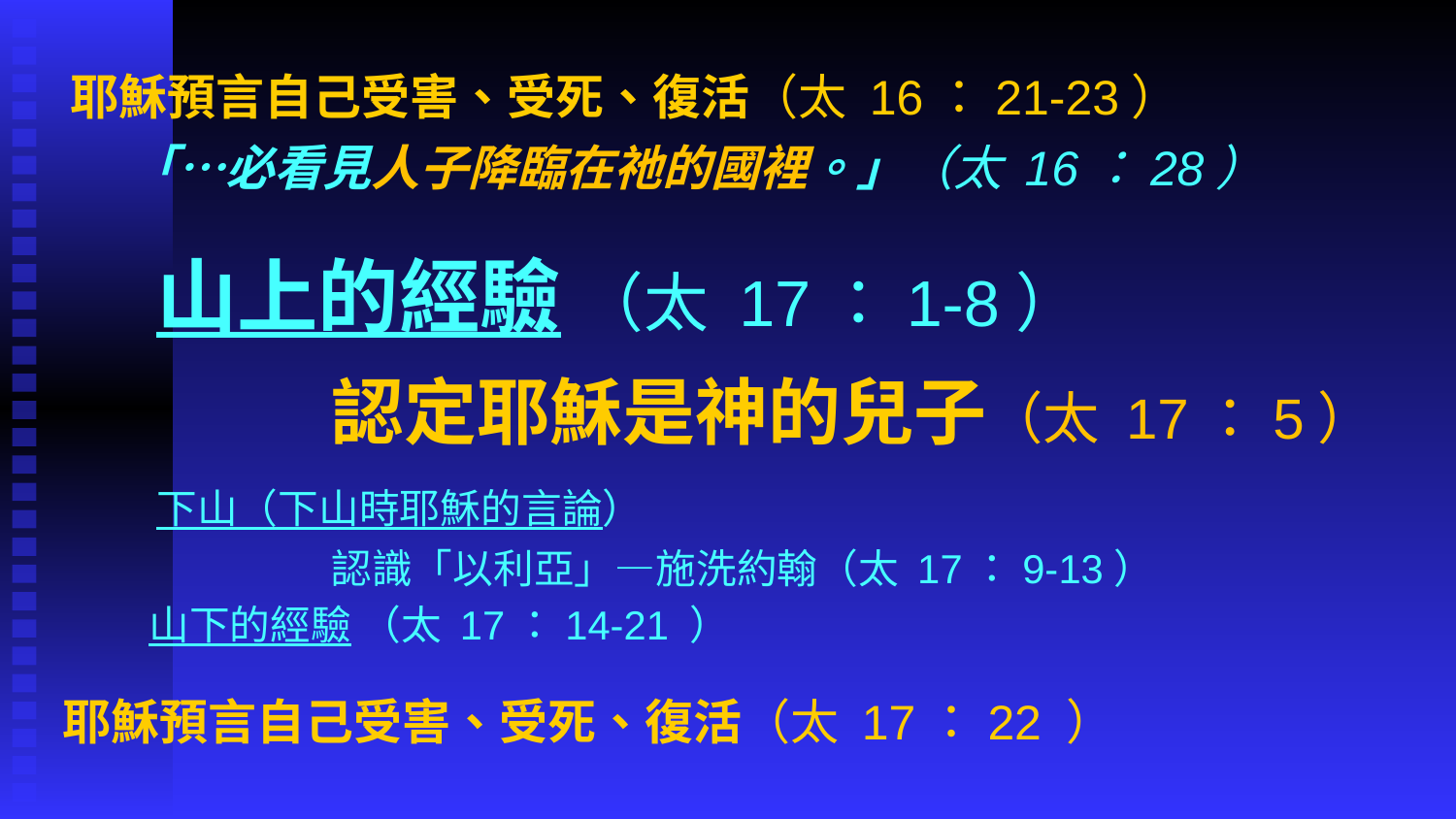

耶穌預言自己受害、受死、復活（太 16：21-23）
       「…必看見人子降臨在祂的國裡。」（太 16：28）

      山上的經驗 （太 17：1-8）
     		認定耶穌是神的兒子（太 17：5）
        下山（下山時耶穌的言論）
        		認識「以利亞」—施洗約翰（太 17：9-13）
           山下的經驗 （太 17：14-21 ）

 耶穌預言自己受害、受死、復活（太 17：22 ）